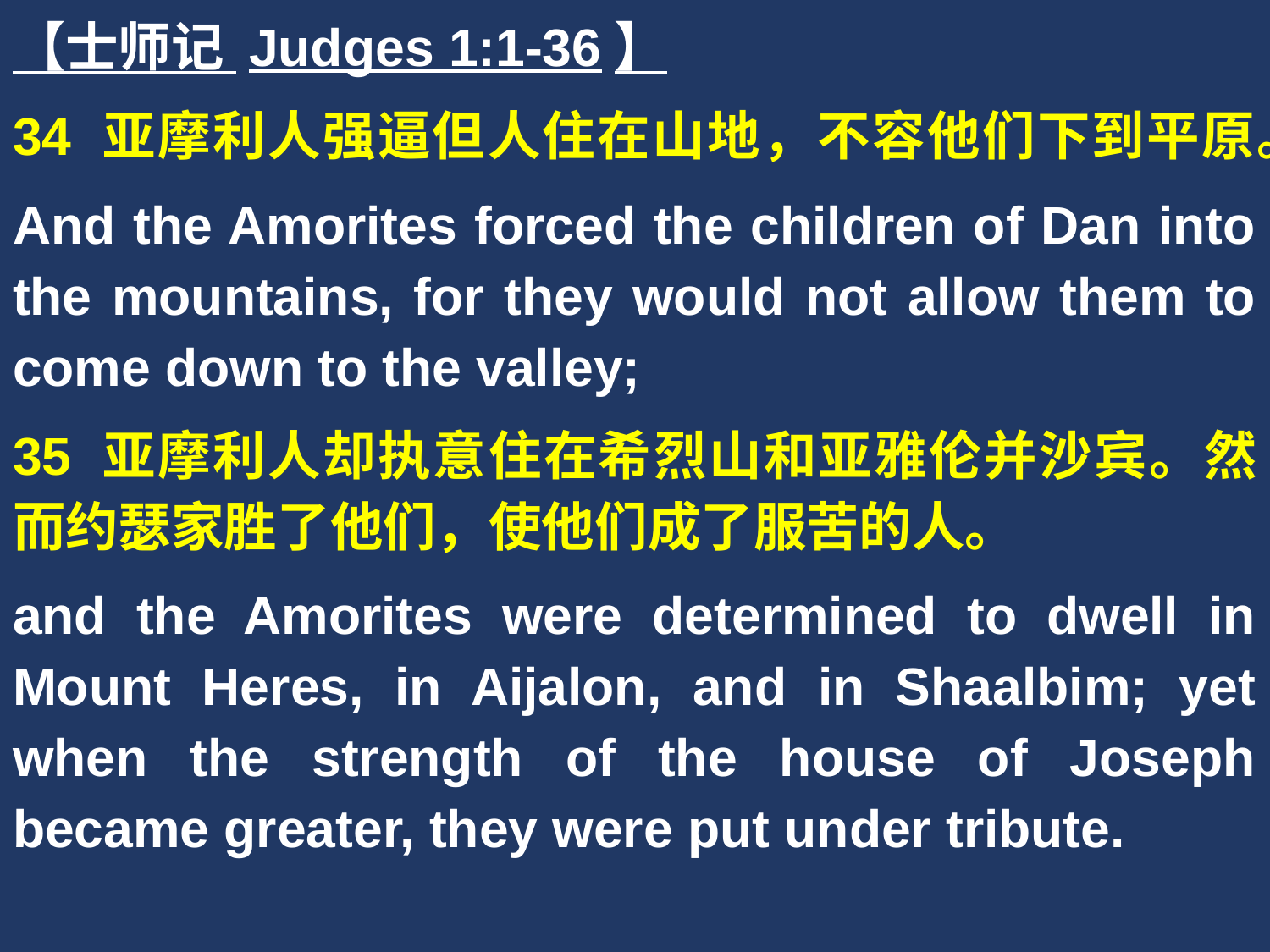

【士师记 Judges 1:1-36】
34 亚摩利人强逼但人住在山地，不容他们下到平原。
And the Amorites forced the children of Dan into the mountains, for they would not allow them to come down to the valley;
35 亚摩利人却执意住在希烈山和亚雅伦并沙宾。然而约瑟家胜了他们，使他们成了服苦的人。
and the Amorites were determined to dwell in Mount Heres, in Aijalon, and in Shaalbim; yet when the strength of the house of Joseph became greater, they were put under tribute.